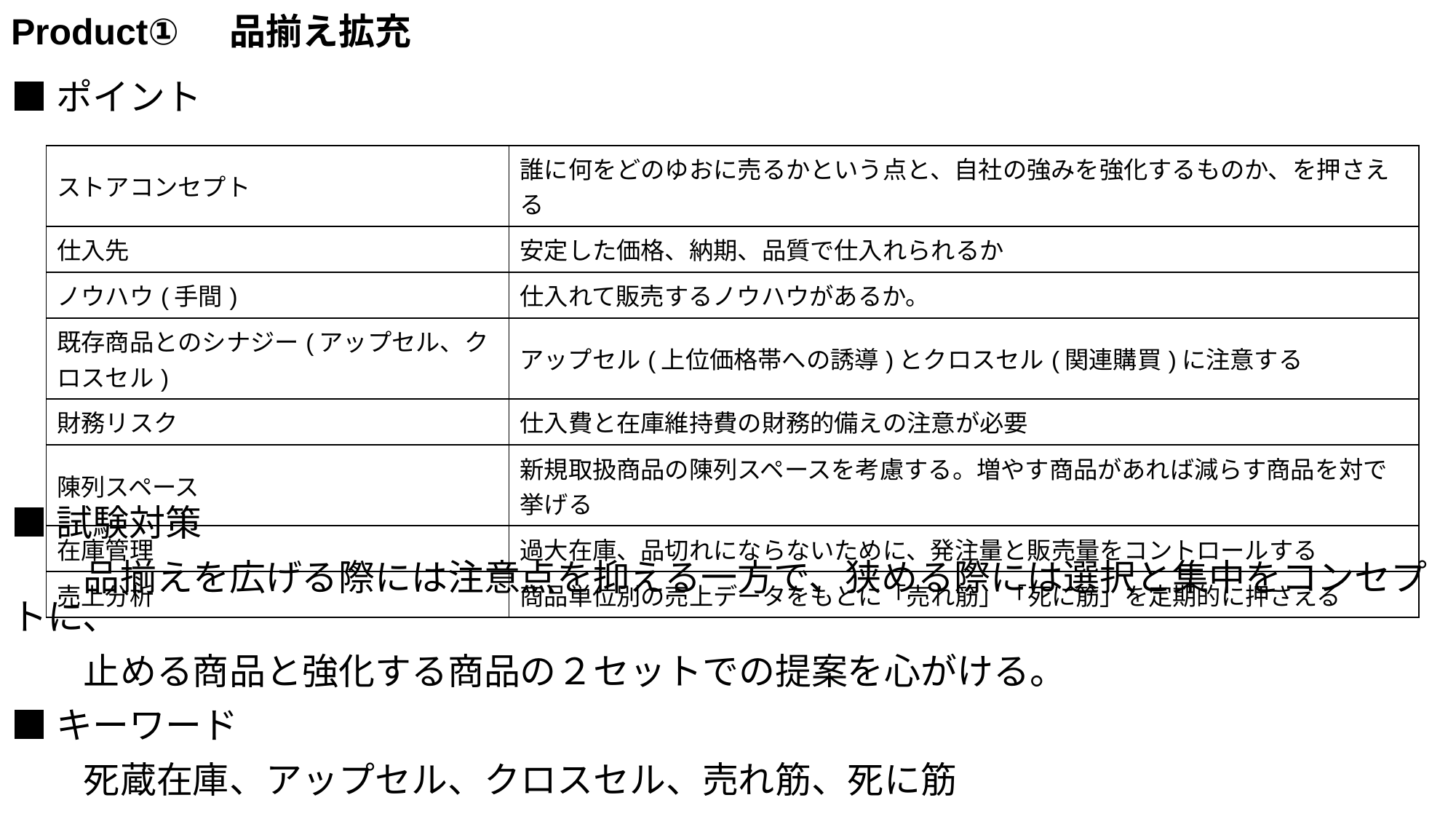

# Product①　品揃え拡充
■ポイント

■試験対策
　　品揃えを広げる際には注意点を抑える一方で、狭める際には選択と集中をコンセプトに、
　　止める商品と強化する商品の２セットでの提案を心がける。
■キーワード
　　死蔵在庫、アップセル、クロスセル、売れ筋、死に筋
| ストアコンセプト | 誰に何をどのゆおに売るかという点と、自社の強みを強化するものか、を押さえる |
| --- | --- |
| 仕入先 | 安定した価格、納期、品質で仕入れられるか |
| ノウハウ(手間) | 仕入れて販売するノウハウがあるか。 |
| 既存商品とのシナジー(アップセル、クロスセル) | アップセル(上位価格帯への誘導)とクロスセル(関連購買)に注意する |
| 財務リスク | 仕入費と在庫維持費の財務的備えの注意が必要 |
| 陳列スペース | 新規取扱商品の陳列スペースを考慮する。増やす商品があれば減らす商品を対で挙げる |
| 在庫管理 | 過大在庫、品切れにならないために、発注量と販売量をコントロールする |
| 売上分析 | 商品単位別の売上データをもとに「売れ筋」「死に筋」を定期的に押さえる |